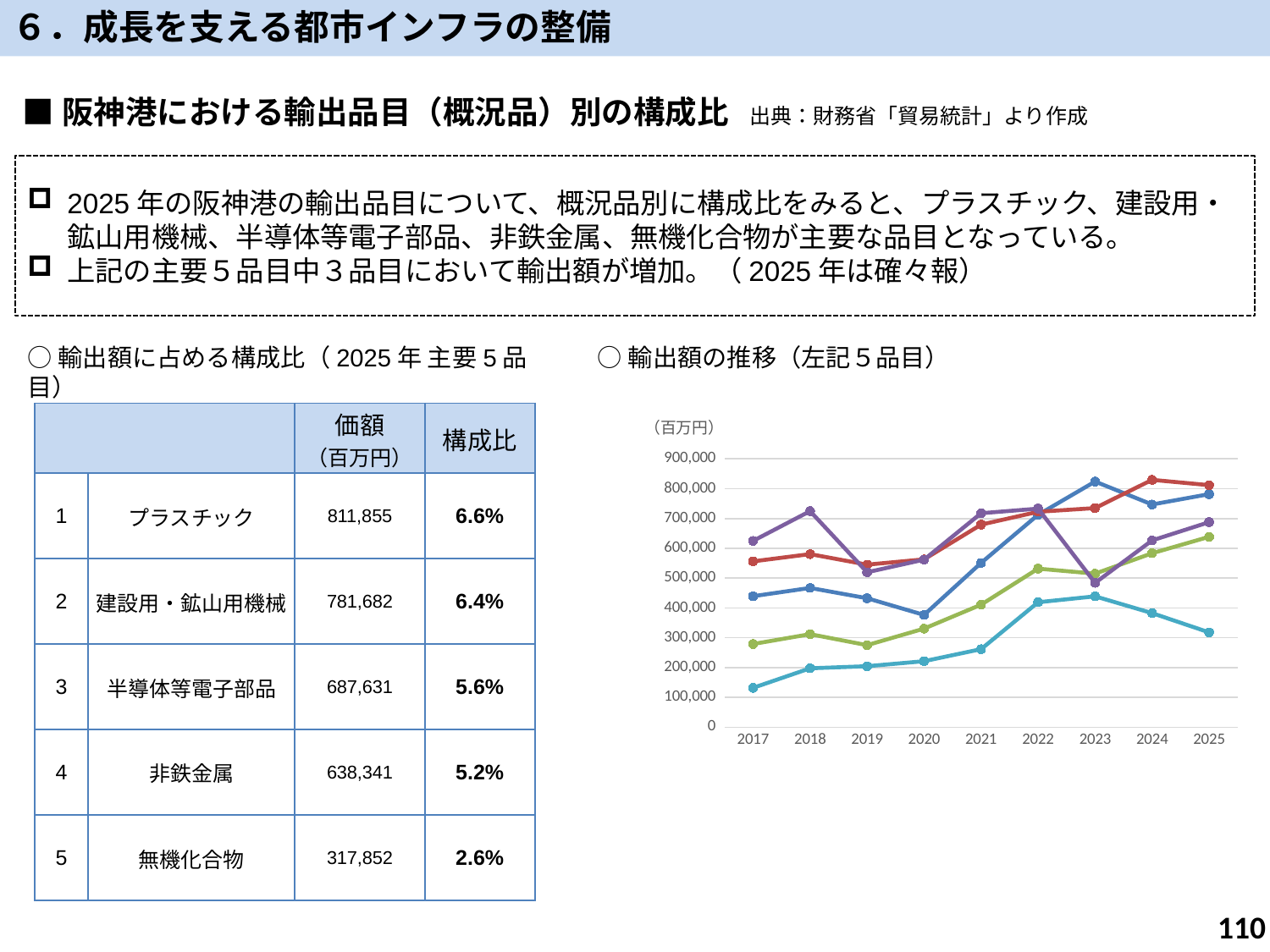

６．成長を支える都市インフラの整備
■阪神港における輸出品目（概況品）別の構成比　出典：財務省「貿易統計」より作成
2025年の阪神港の輸出品目について、概況品別に構成比をみると、プラスチック、建設用・鉱山用機械、半導体等電子部品、非鉄金属、無機化合物が主要な品目となっている。
上記の主要５品目中３品目において輸出額が増加。（2025年は確々報）
○輸出額に占める構成比（2025年 主要5品目）
○輸出額の推移（左記５品目）
|  |  | 価額 （百万円） | 構成比 |
| --- | --- | --- | --- |
| 1 | プラスチック | 811,855 | 6.6% |
| 2 | 建設用・鉱山用機械 | 781,682 | 6.4% |
| 3 | 半導体等電子部品 | 687,631 | 5.6% |
| 4 | 非鉄金属 | 638,341 | 5.2% |
| 5 | 無機化合物 | 317,852 | 2.6% |

### Chart

| Category | 建設用・鉱山用機械 | プラスチック | 非鉄金属 | 半導体等電子部品 | 無機化合物 |
|---|---|---|---|---|---|
| 2017 | 439254.731 | 556025.984 | 278899.525 | 624785.98 | 131771.021 |
| 2018 | 466896.241 | 580382.532 | 311807.778 | 724678.069 | 197330.749 |
| 2019 | 432443.999 | 545126.131 | 274946.019 | 519621.882 | 204435.631 |
| 2020 | 376371.212 | 562780.914 | 330409.475 | 561811.45 | 221161.729 |
| 2021 | 550894.051 | 679522.423 | 410752.707 | 717656.32 | 261556.429 |
| 2022 | 712462.474 | 722516.22 | 531615.96 | 733141.001 | 418972.556 |
| 2023 | 823932.115 | 734888.898 | 514821.692 | 483890.924 | 438823.89 |
| 2024 | 746991.0449999999 | 829700.551 | 583335.846 | 626334.973 | 382482.288 |
| 2025 | 781682.351 | 811855.1410000001 | 638340.877 | 687631.052 | 317851.68700000003 |
110